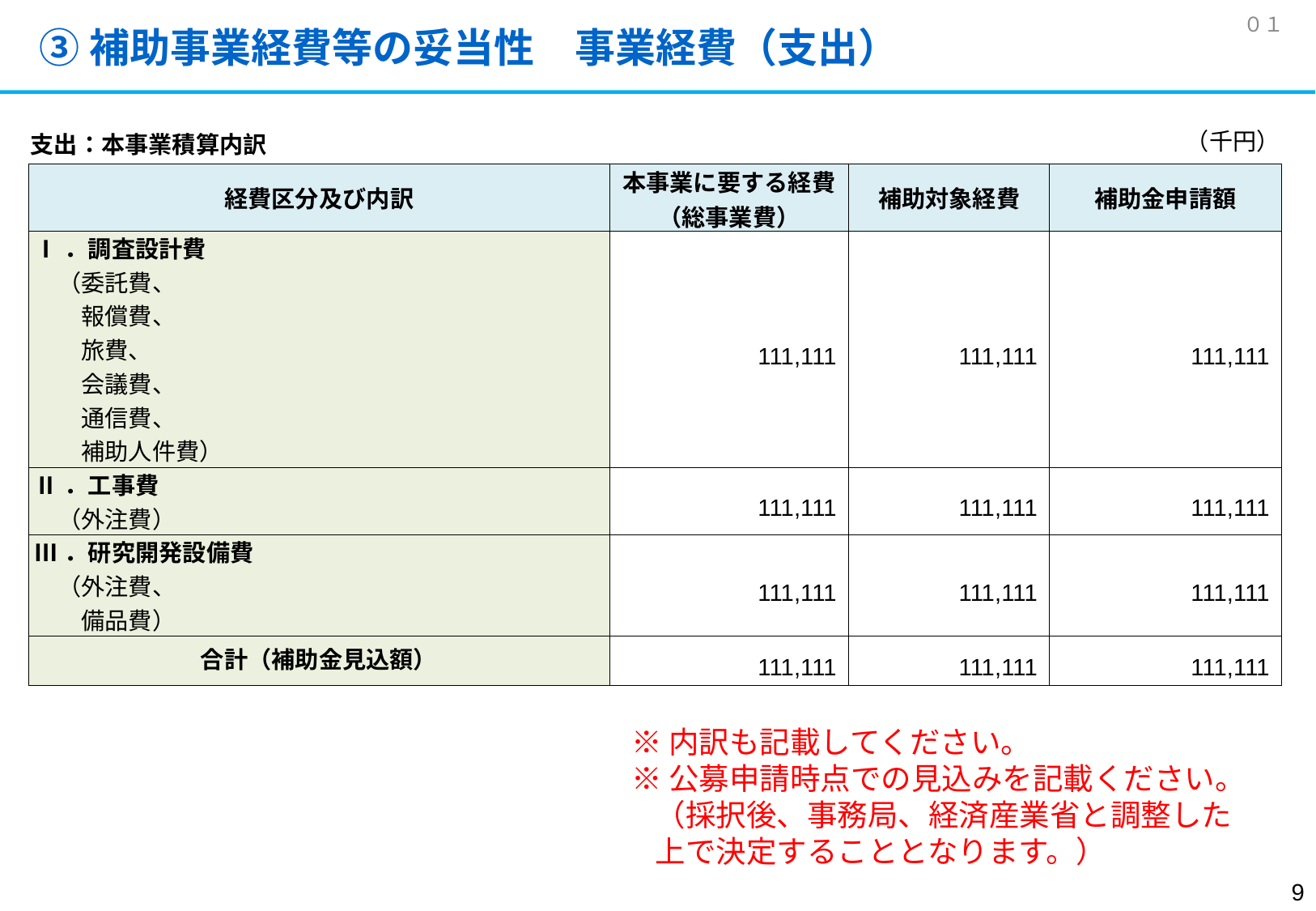

０１
③補助事業経費等の妥当性　事業経費（支出）
（千円）
支出：本事業積算内訳
| 経費区分及び内訳 | 本事業に要する経費 （総事業費） | 補助対象経費 | 補助金申請額 |
| --- | --- | --- | --- |
| Ⅰ．調査設計費 　（委託費、 　　報償費、 　　旅費、 　　会議費、 　　通信費、 　　補助人件費） | 111,111 | 111,111 | 111,111 |
| Ⅱ．工事費 　（外注費） | 111,111 | 111,111 | 111,111 |
| Ⅲ．研究開発設備費 　（外注費、 　　備品費） | 111,111 | 111,111 | 111,111 |
| 合計（補助金見込額） | 111,111 | 111,111 | 111,111 |
※内訳も記載してください。
※公募申請時点での見込みを記載ください。（採択後、事務局、経済産業省と調整した上で決定することとなります。）
9